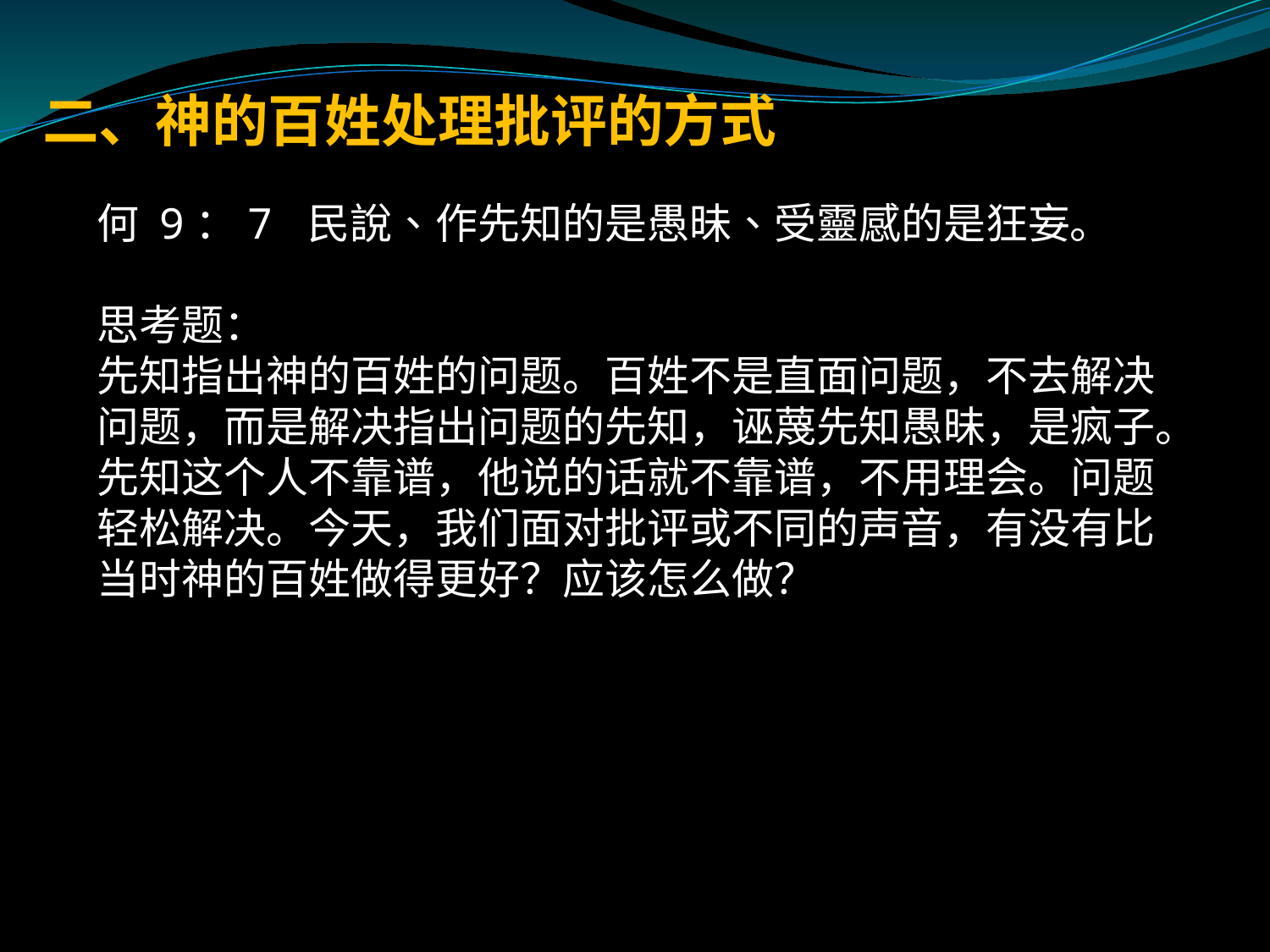

# 二、神的百姓处理批评的方式
何 9：7 民說、作先知的是愚昧、受靈感的是狂妄。

思考题：
先知指出神的百姓的问题。百姓不是直面问题，不去解决问题，而是解决指出问题的先知，诬蔑先知愚昧，是疯子。先知这个人不靠谱，他说的话就不靠谱，不用理会。问题轻松解决。今天，我们面对批评或不同的声音，有没有比当时神的百姓做得更好？应该怎么做？